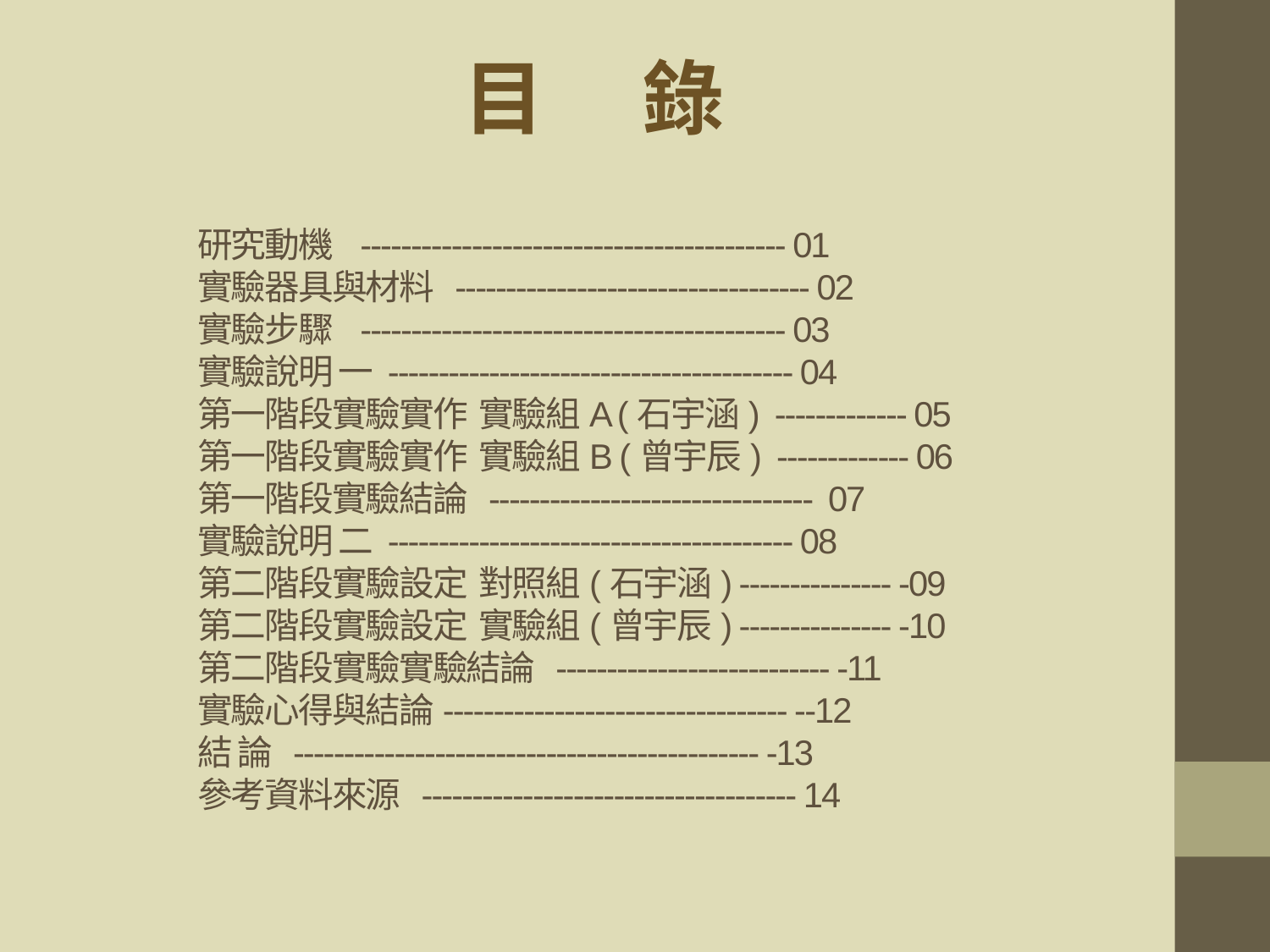

# 目      錄
研究動機   ------------------------------------------ 01
實驗器具與材料  ----------------------------------- 02
實驗步驟   ------------------------------------------ 03
實驗說明 一 ---------------------------------------- 04
第一階段實驗實作  實驗組A (石宇涵)  ------------- 05
第一階段實驗實作  實驗組B (曾宇辰)  ------------- 06
第一階段實驗結論  --------------------------------  07
實驗說明 二 ---------------------------------------- 08
第二階段實驗設定  對照組(石宇涵) --------------- -09
第二階段實驗設定  實驗組(曾宇辰) --------------- -10
第二階段實驗實驗結論  --------------------------- -11
實驗心得與結論---------------------------------- --12
結 論  ---------------------------------------------- -13
參考資料來源  ------------------------------------- 14